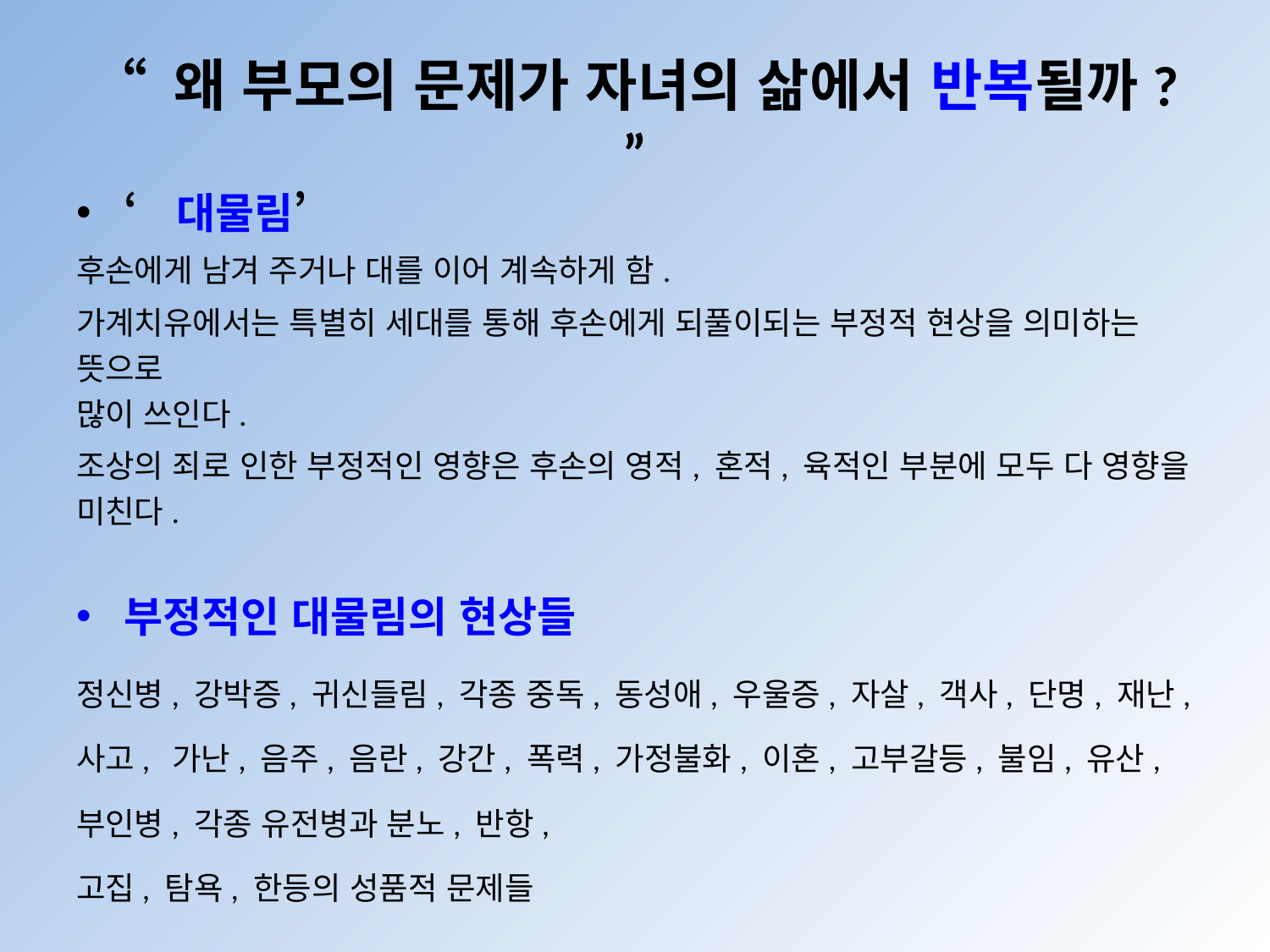

# “ 왜 부모의 문제가 자녀의 삶에서 반복될까? ”
‘대물림’
후손에게 남겨 주거나 대를 이어 계속하게 함.
가계치유에서는 특별히 세대를 통해 후손에게 되풀이되는 부정적 현상을 의미하는 뜻으로
많이 쓰인다.
조상의 죄로 인한 부정적인 영향은 후손의 영적, 혼적, 육적인 부분에 모두 다 영향을 미친다.

부정적인 대물림의 현상들
정신병, 강박증, 귀신들림, 각종 중독, 동성애, 우울증, 자살, 객사, 단명, 재난, 사고,  가난, 음주, 음란, 강간, 폭력, 가정불화, 이혼, 고부갈등, 불임, 유산, 부인병, 각종 유전병과 분노, 반항,
고집, 탐욕, 한등의 성품적 문제들